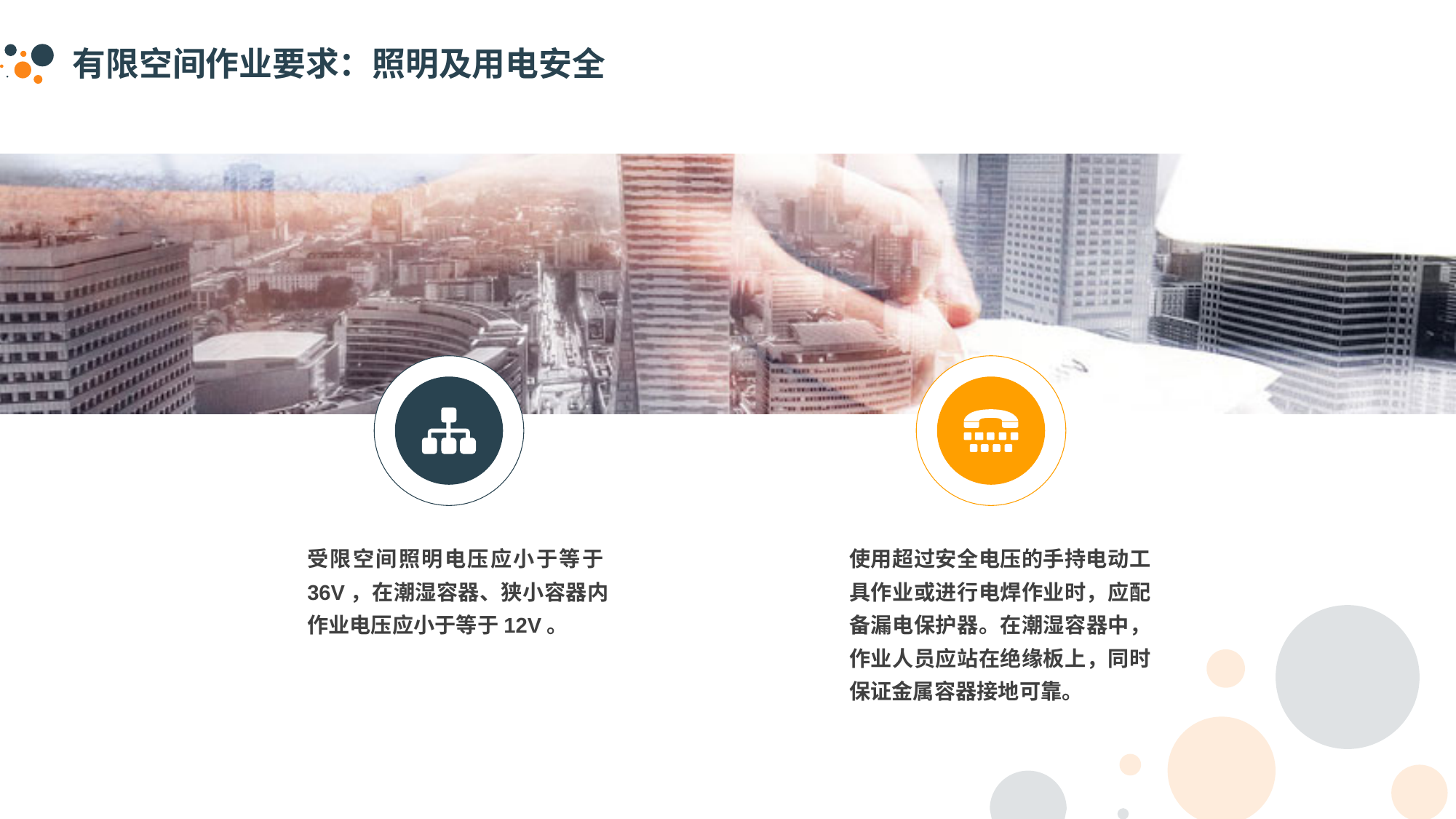

有限空间作业要求：照明及用电安全

受限空间照明电压应小于等于36V，在潮湿容器、狭小容器内作业电压应小于等于12V。
使用超过安全电压的手持电动工具作业或进行电焊作业时，应配备漏电保护器。在潮湿容器中，作业人员应站在绝缘板上，同时保证金属容器接地可靠。